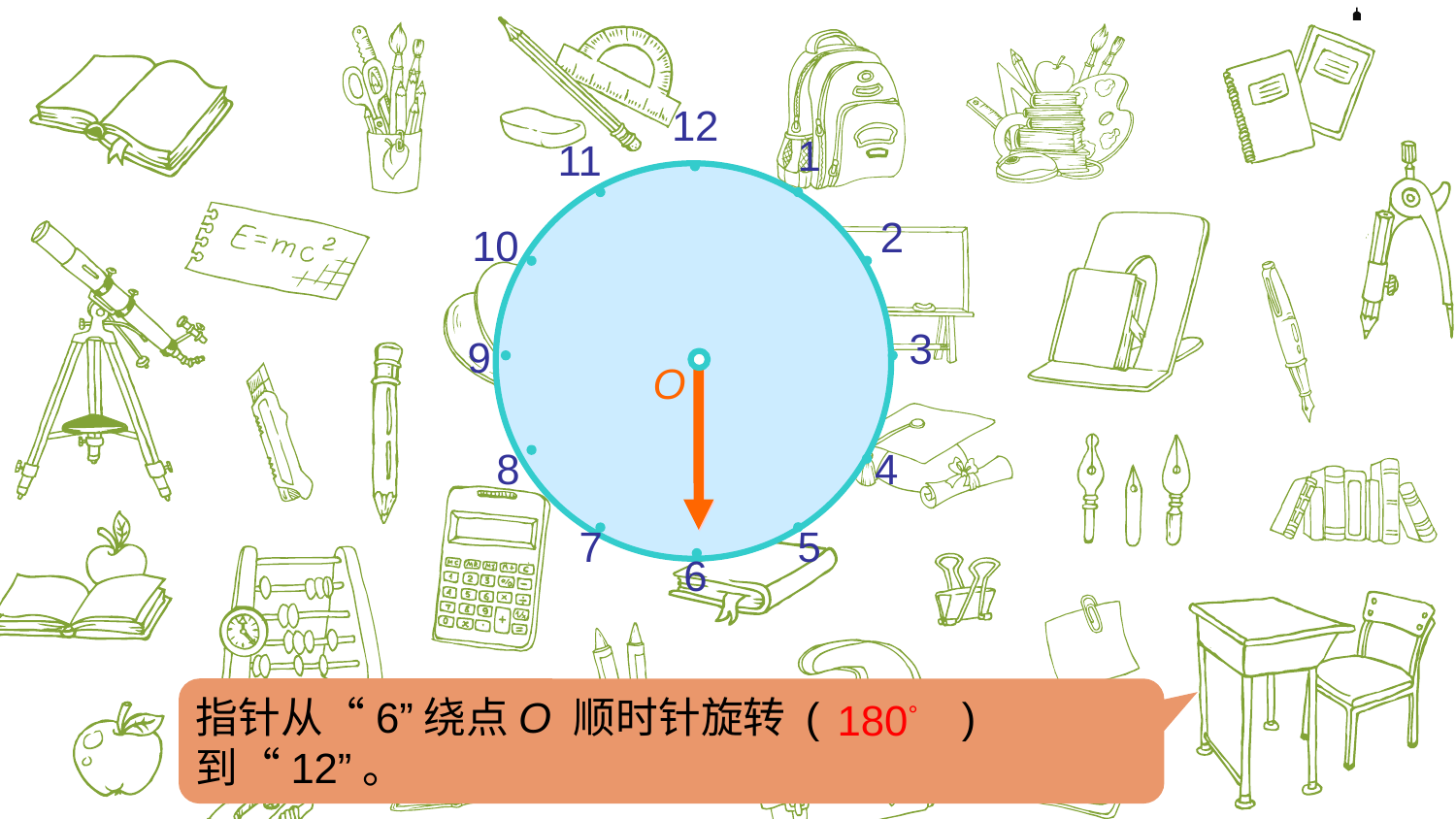

12
1
11

2
10

3
9

O

8
4

5
7

6

指针从“6”绕点O 顺时针旋转 (            )到“12”。
180°